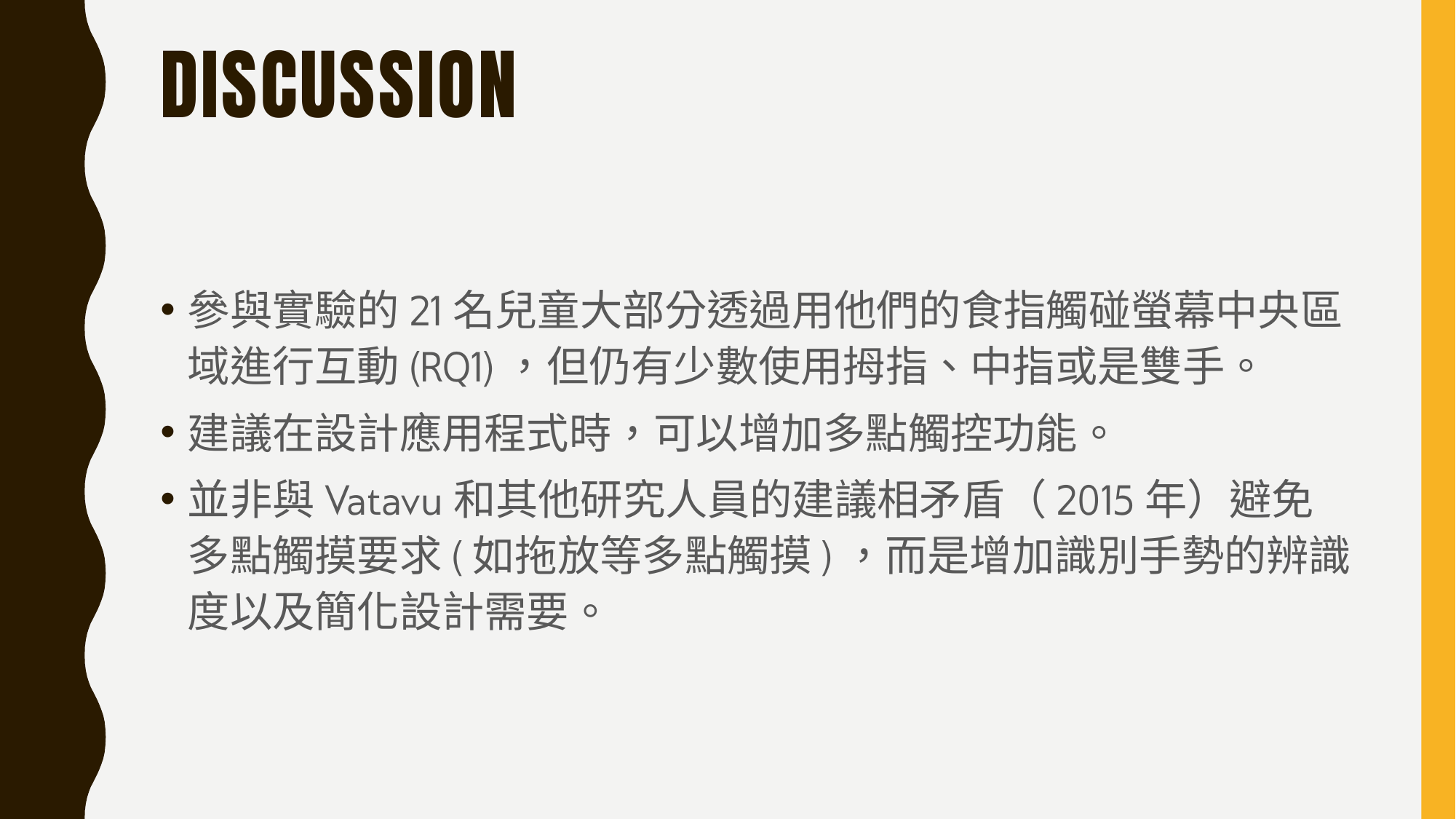

# Discussion
參與實驗的21名兒童大部分透過用他們的食指觸碰螢幕中央區域進行互動(RQ1)，但仍有少數使用拇指、中指或是雙手。
建議在設計應用程式時，可以增加多點觸控功能。
並非與Vatavu和其他研究人員的建議相矛盾（2015年）避免多點觸摸要求(如拖放等多點觸摸)，而是增加識別手勢的辨識度以及簡化設計需要。